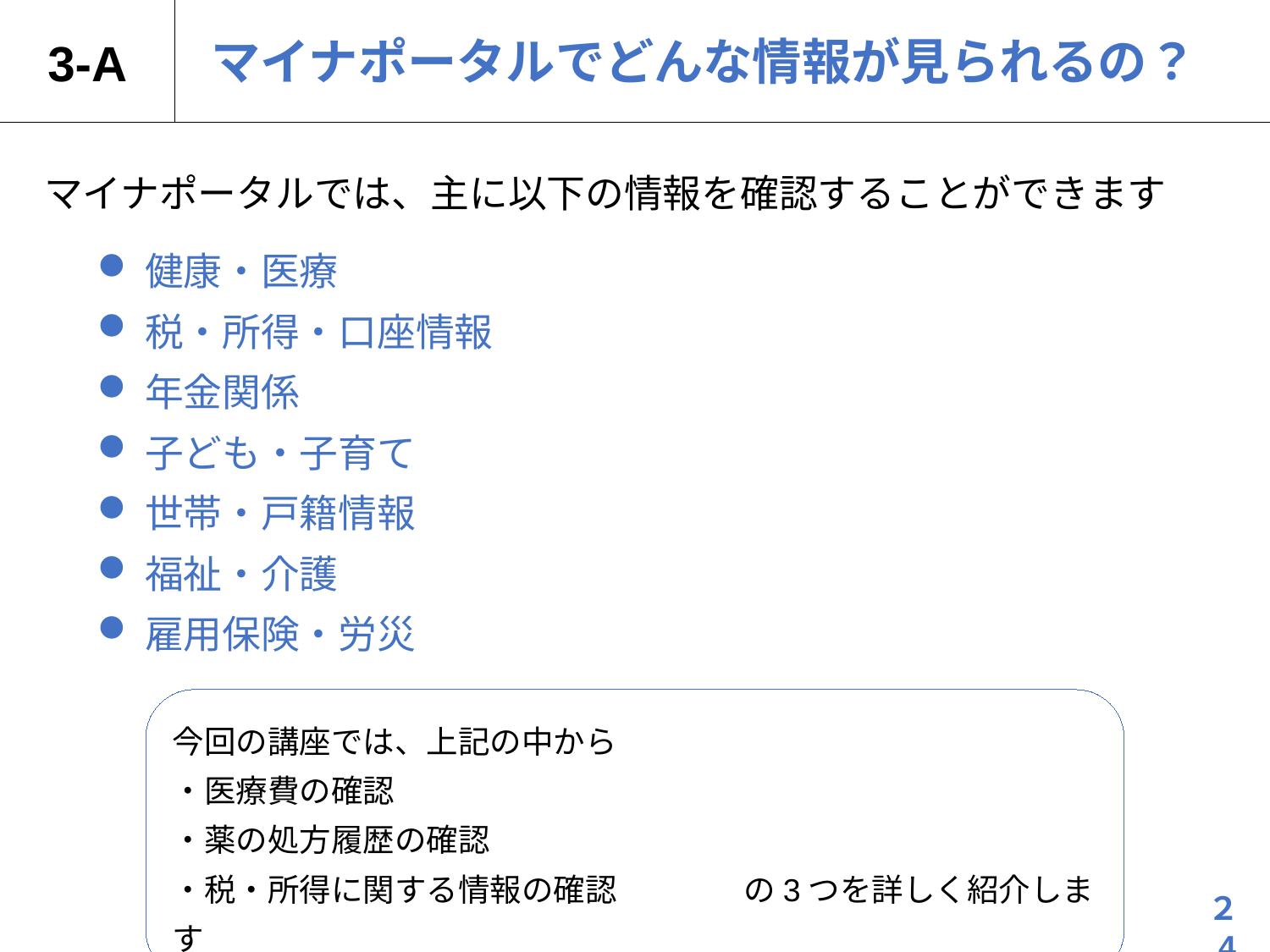

# 3-A
マイナポータルでどんな情報が見られるの？
マイナポータルでは、主に以下の情報を確認することができます
健康・医療
税・所得・口座情報
年金関係
子ども・子育て
世帯・戸籍情報
福祉・介護
雇用保険・労災
今回の講座では、上記の中から
・医療費の確認
・薬の処方履歴の確認
・税・所得に関する情報の確認　　　　の3つを詳しく紹介します
２4